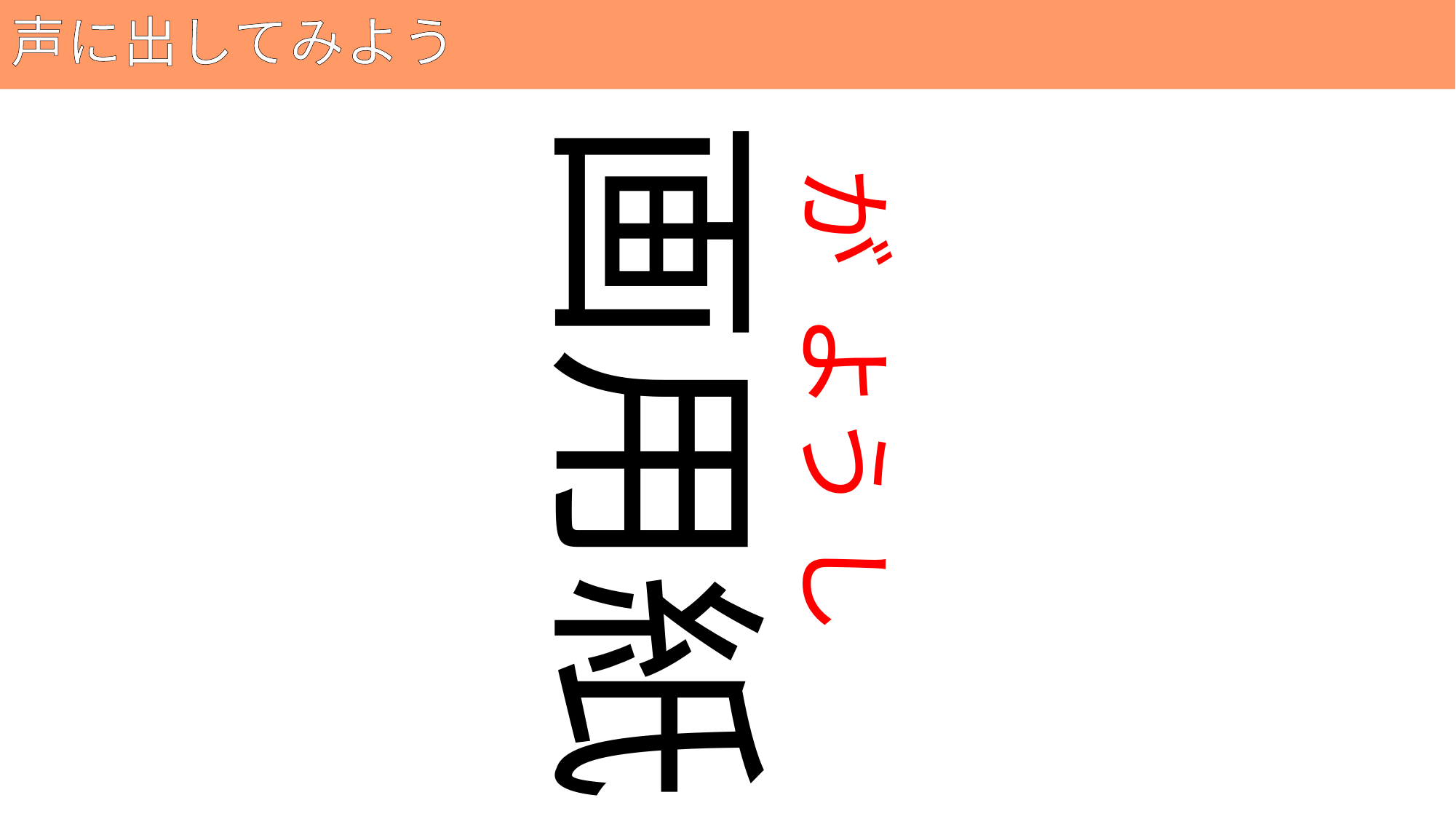

# 声に出してみよう
127
画用紙
が  よう し